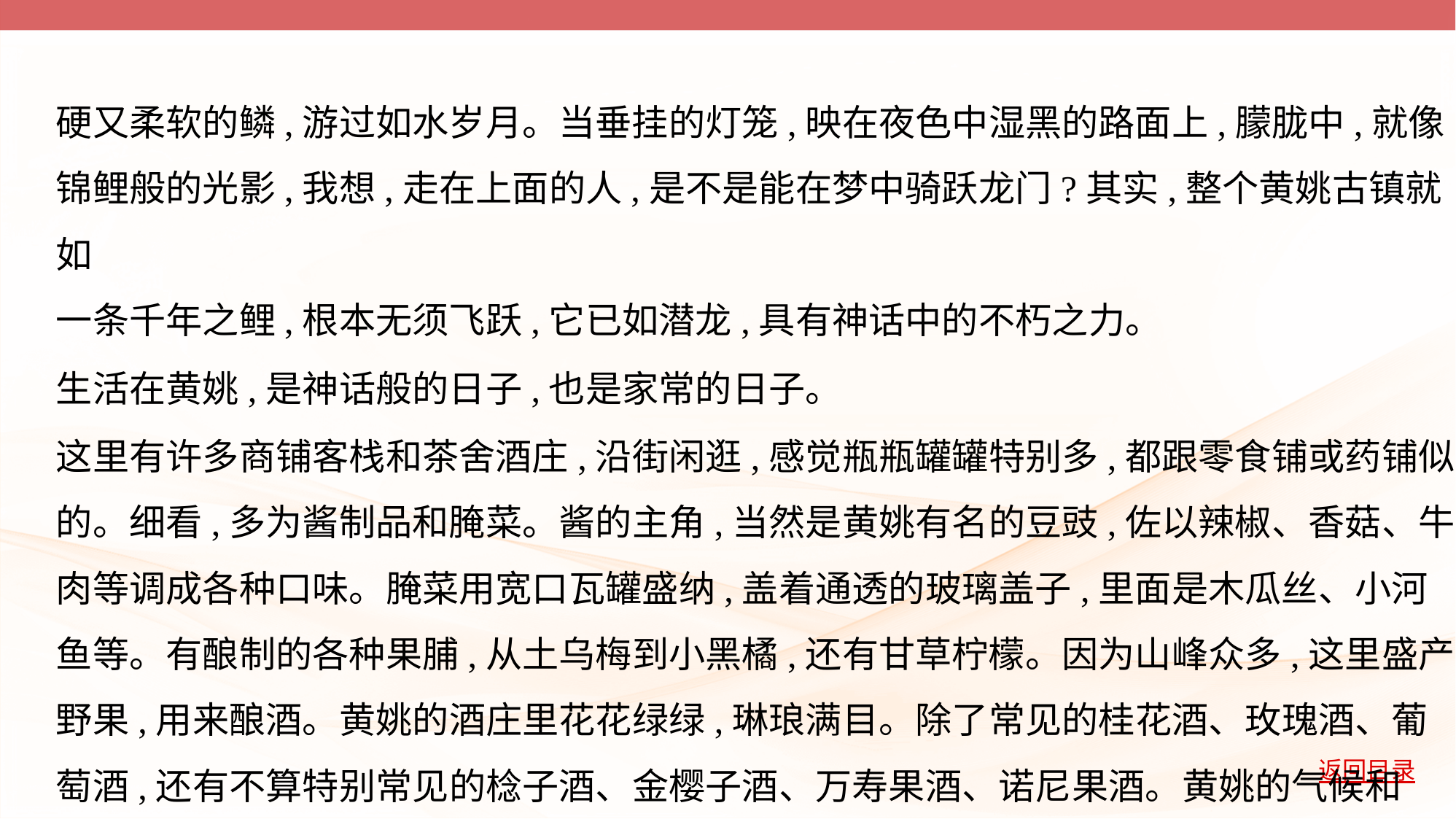

硬又柔软的鳞,游过如水岁月。当垂挂的灯笼,映在夜色中湿黑的路面上,朦胧中,就像
锦鲤般的光影,我想,走在上面的人,是不是能在梦中骑跃龙门?其实,整个黄姚古镇就如
一条千年之鲤,根本无须飞跃,它已如潜龙,具有神话中的不朽之力。
生活在黄姚,是神话般的日子,也是家常的日子。
这里有许多商铺客栈和茶舍酒庄,沿街闲逛,感觉瓶瓶罐罐特别多,都跟零食铺或药铺似
的。细看,多为酱制品和腌菜。酱的主角,当然是黄姚有名的豆豉,佐以辣椒、香菇、牛
肉等调成各种口味。腌菜用宽口瓦罐盛纳,盖着通透的玻璃盖子,里面是木瓜丝、小河
鱼等。有酿制的各种果脯,从土乌梅到小黑橘,还有甘草柠檬。因为山峰众多,这里盛产
野果,用来酿酒。黄姚的酒庄里花花绿绿,琳琅满目。除了常见的桂花酒、玫瑰酒、葡
萄酒,还有不算特别常见的棯子酒、金樱子酒、万寿果酒、诺尼果酒。黄姚的气候和